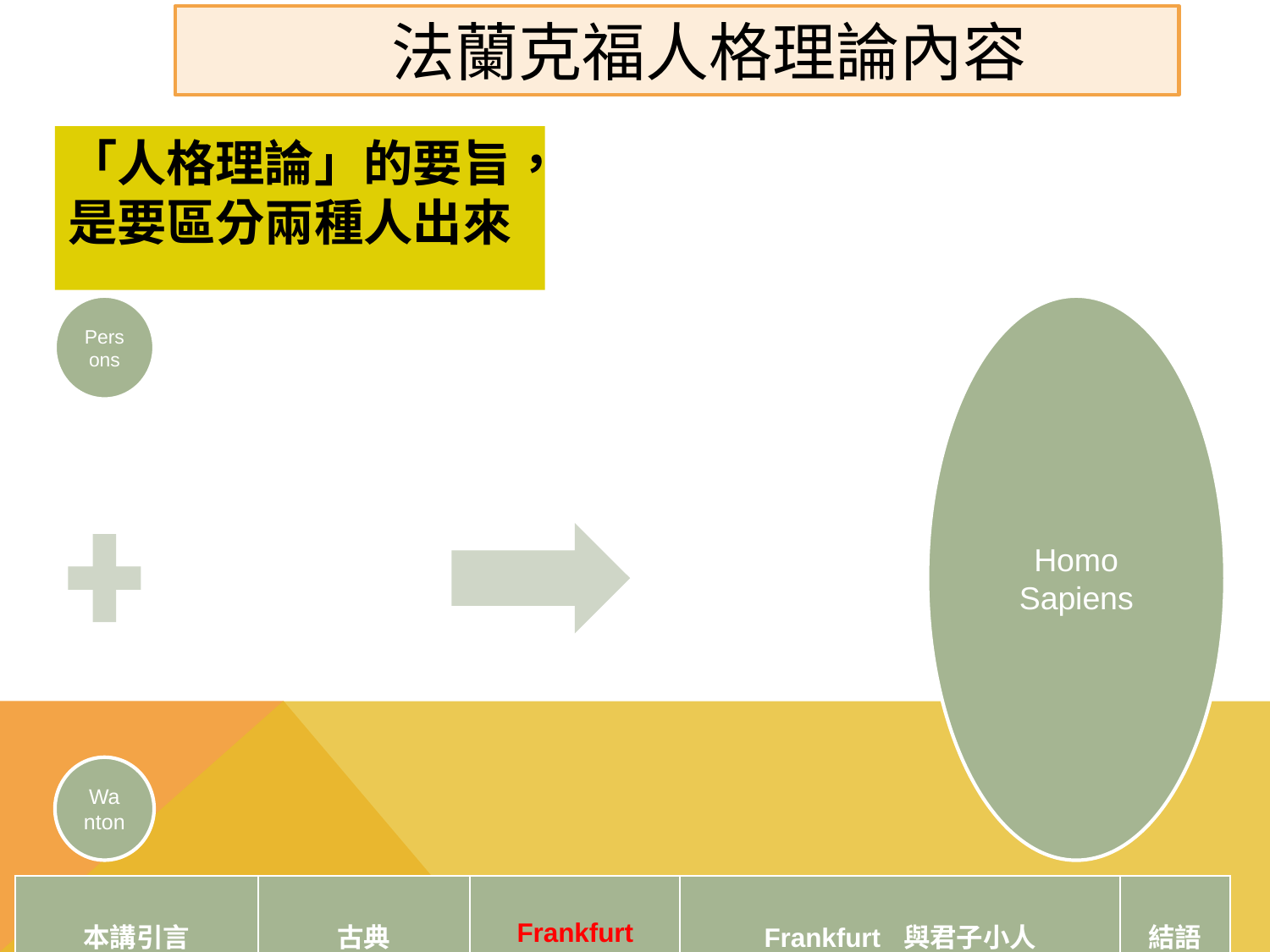

法蘭克福人格理論內容
「人格理論」的要旨，是要區分兩種人出來
Persons
Wanton
Homo Sapiens
| 本講引言 | 古典 | Frankfurt | Frankfurt 與君子小人 | 結語 |
| --- | --- | --- | --- | --- |